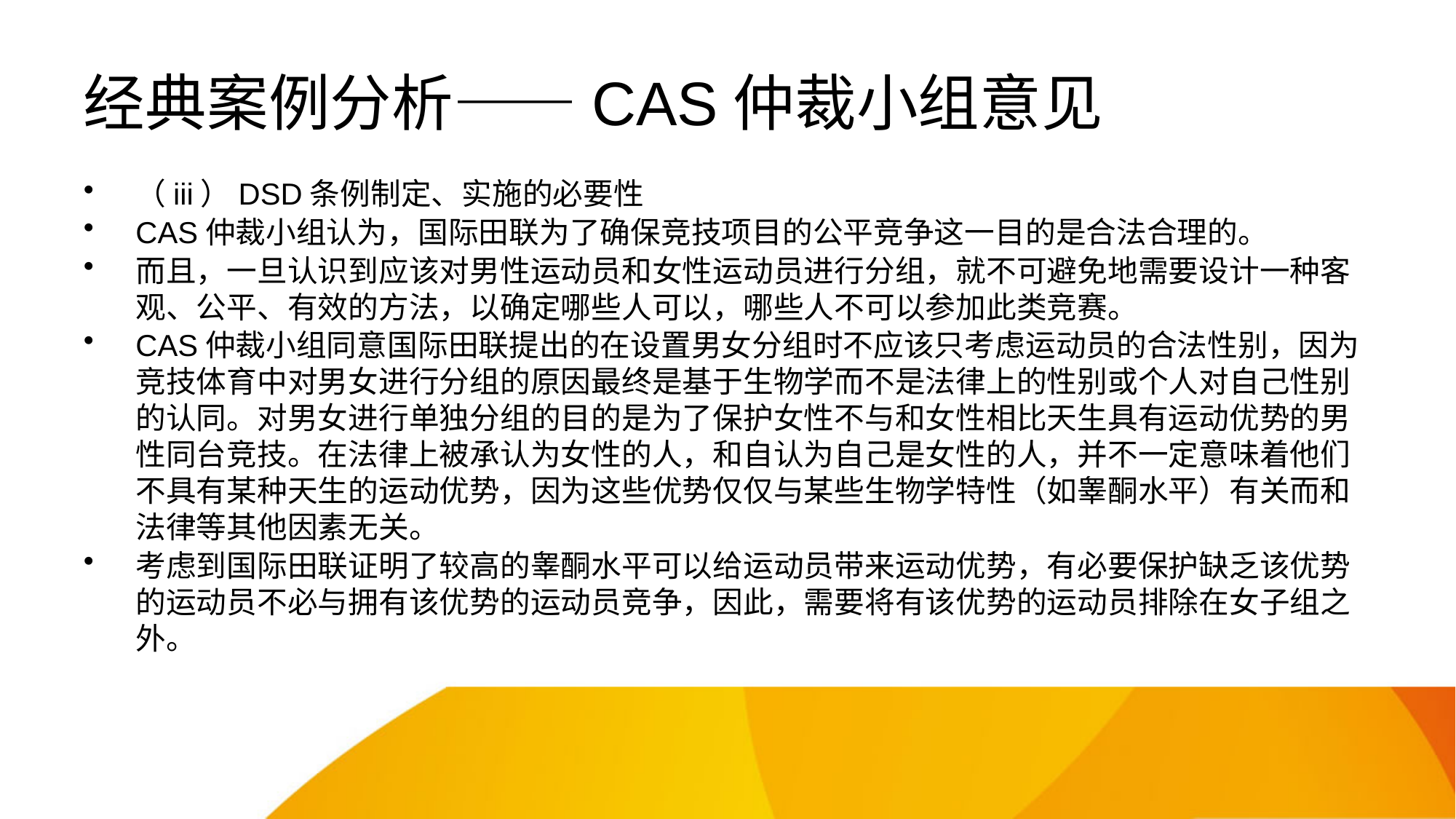

# 经典案例分析——CAS仲裁小组意见
（iii）DSD条例制定、实施的必要性
CAS仲裁小组认为，国际田联为了确保竞技项目的公平竞争这一目的是合法合理的。
而且，一旦认识到应该对男性运动员和女性运动员进行分组，就不可避免地需要设计一种客观、公平、有效的方法，以确定哪些人可以，哪些人不可以参加此类竞赛。
CAS仲裁小组同意国际田联提出的在设置男女分组时不应该只考虑运动员的合法性别，因为竞技体育中对男女进行分组的原因最终是基于生物学而不是法律上的性别或个人对自己性别的认同。对男女进行单独分组的目的是为了保护女性不与和女性相比天生具有运动优势的男性同台竞技。在法律上被承认为女性的人，和自认为自己是女性的人，并不一定意味着他们不具有某种天生的运动优势，因为这些优势仅仅与某些生物学特性（如睾酮水平）有关而和法律等其他因素无关。
考虑到国际田联证明了较高的睾酮水平可以给运动员带来运动优势，有必要保护缺乏该优势的运动员不必与拥有该优势的运动员竞争，因此，需要将有该优势的运动员排除在女子组之外。